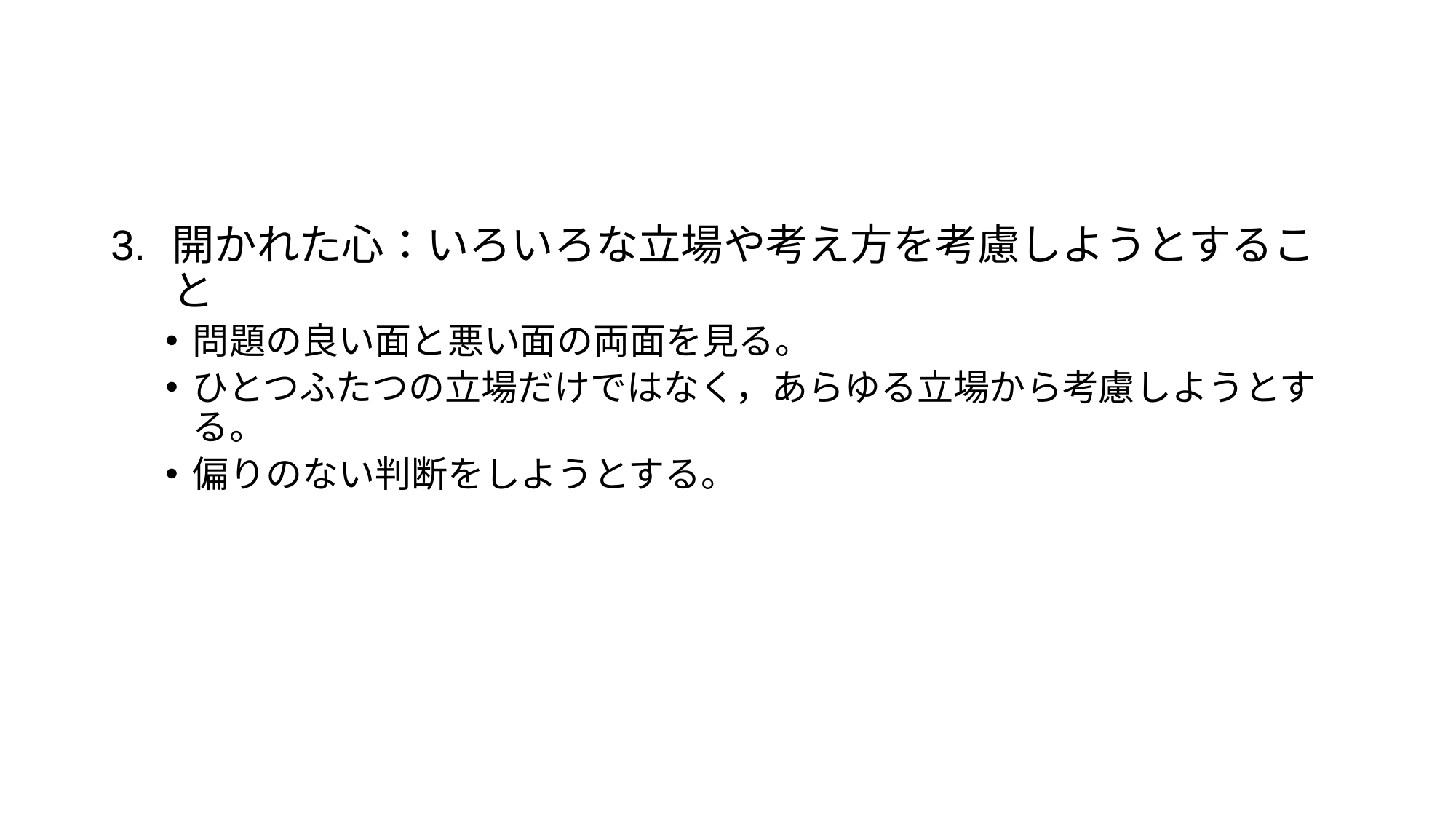

#
開かれた心：いろいろな立場や考え方を考慮しようとすること
問題の良い面と悪い面の両面を見る。
ひとつふたつの立場だけではなく，あらゆる立場から考慮しようとする。
偏りのない判断をしようとする。